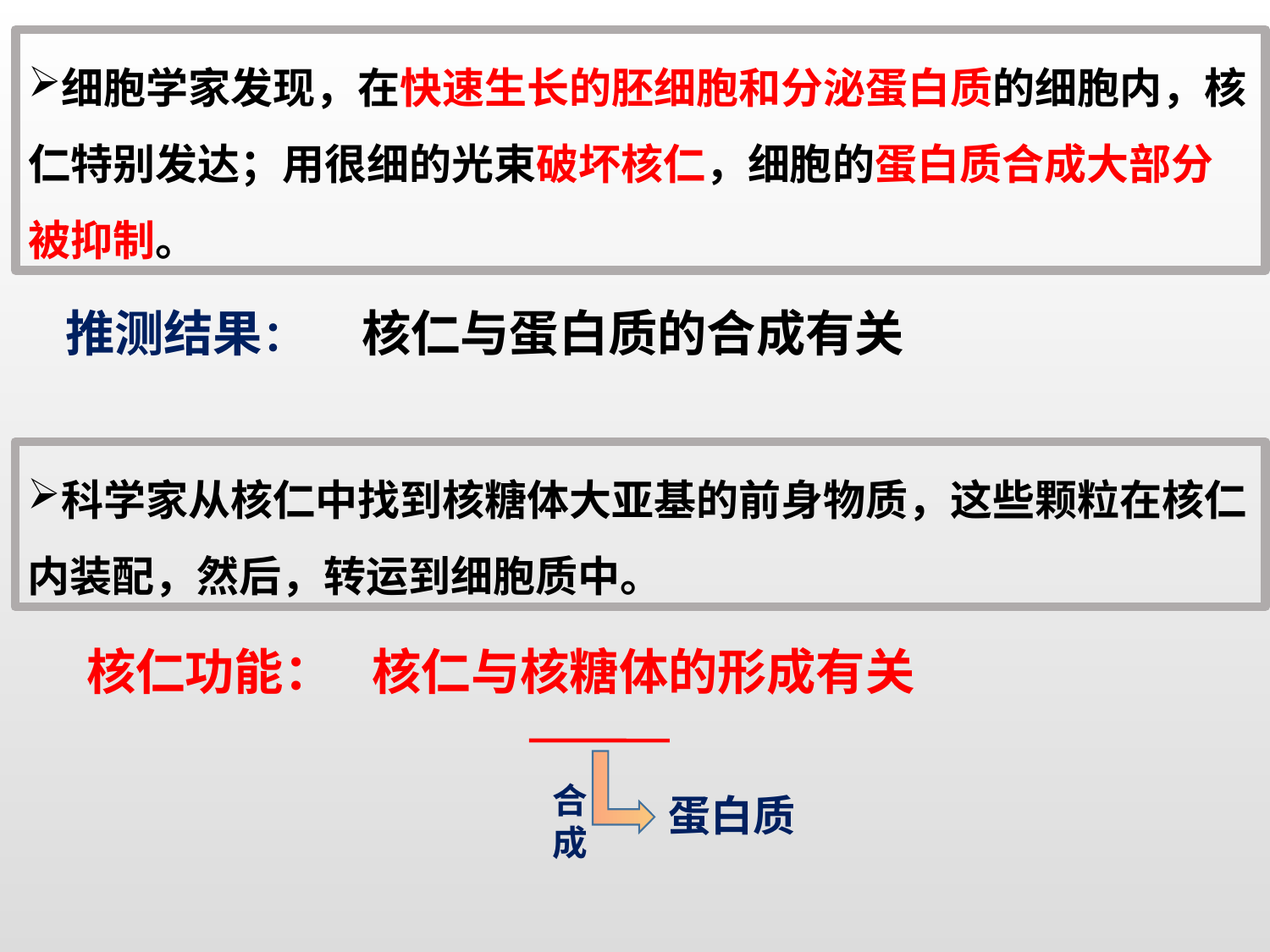

细胞学家发现，在快速生长的胚细胞和分泌蛋白质的细胞内，核仁特别发达；用很细的光束破坏核仁，细胞的蛋白质合成大部分被抑制。
推测结果：
核仁与蛋白质的合成有关
科学家从核仁中找到核糖体大亚基的前身物质，这些颗粒在核仁内装配，然后，转运到细胞质中。

核仁功能：
核仁与核糖体的形成有关

合成
蛋白质